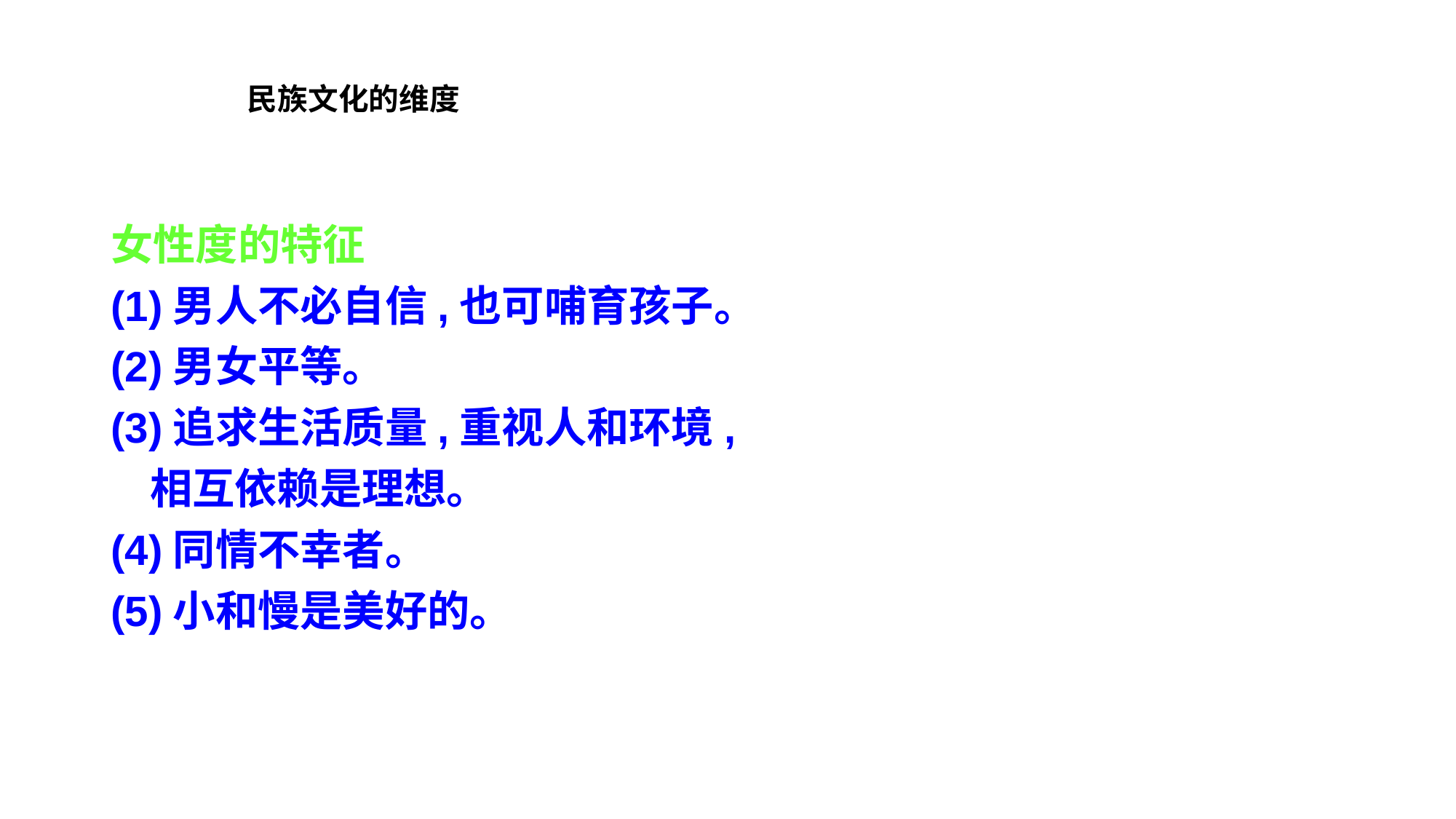

# 民族文化的维度
女性度的特征
(1)男人不必自信,也可哺育孩子。
(2)男女平等。
(3)追求生活质量,重视人和环境,
   相互依赖是理想。
(4)同情不幸者。
(5)小和慢是美好的。